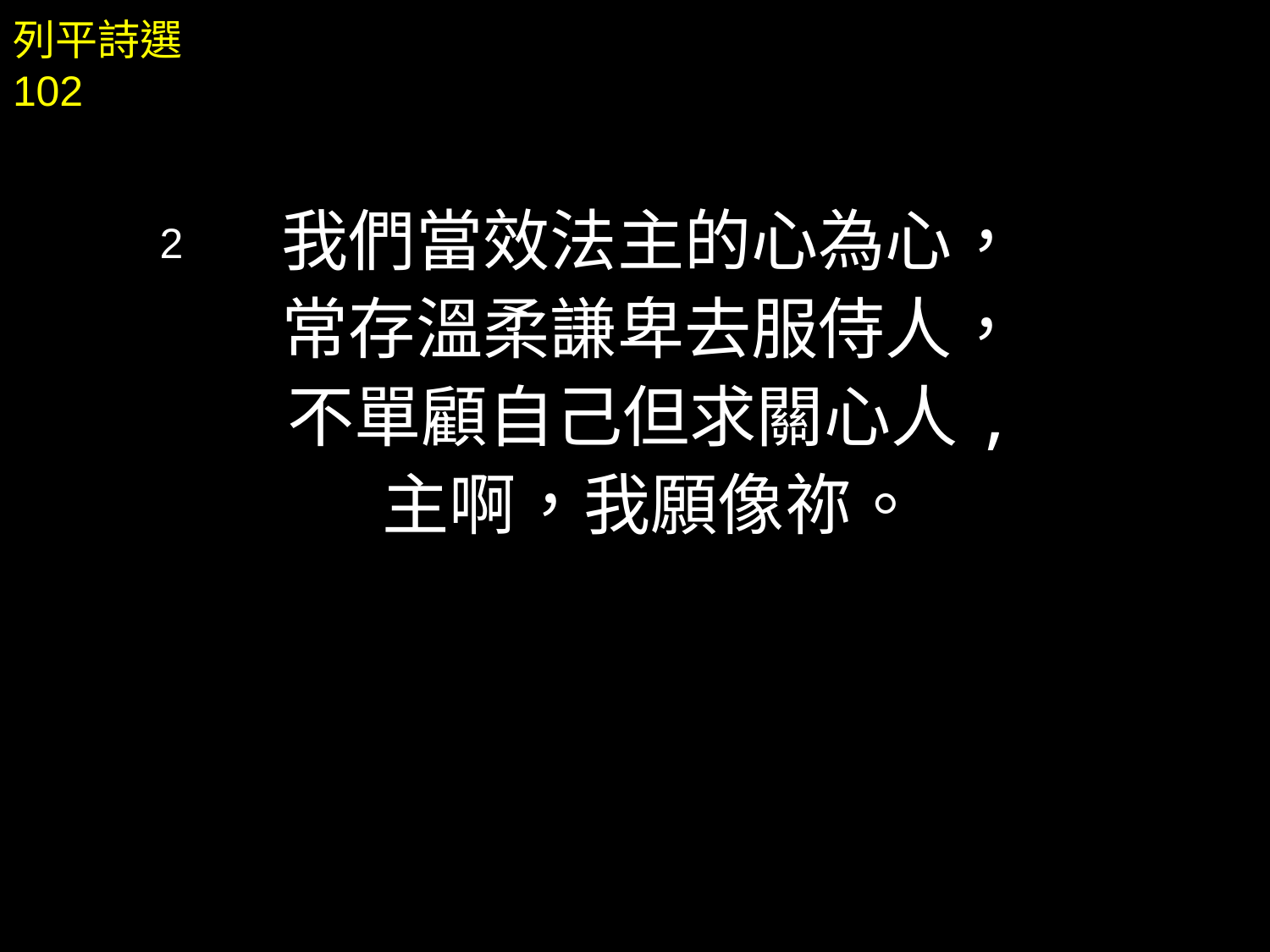

我們當效法主的心為心，
常存溫柔謙卑去服侍人，
不單顧自己但求關心人,
主啊，我願像祢。
列平詩選  102
2